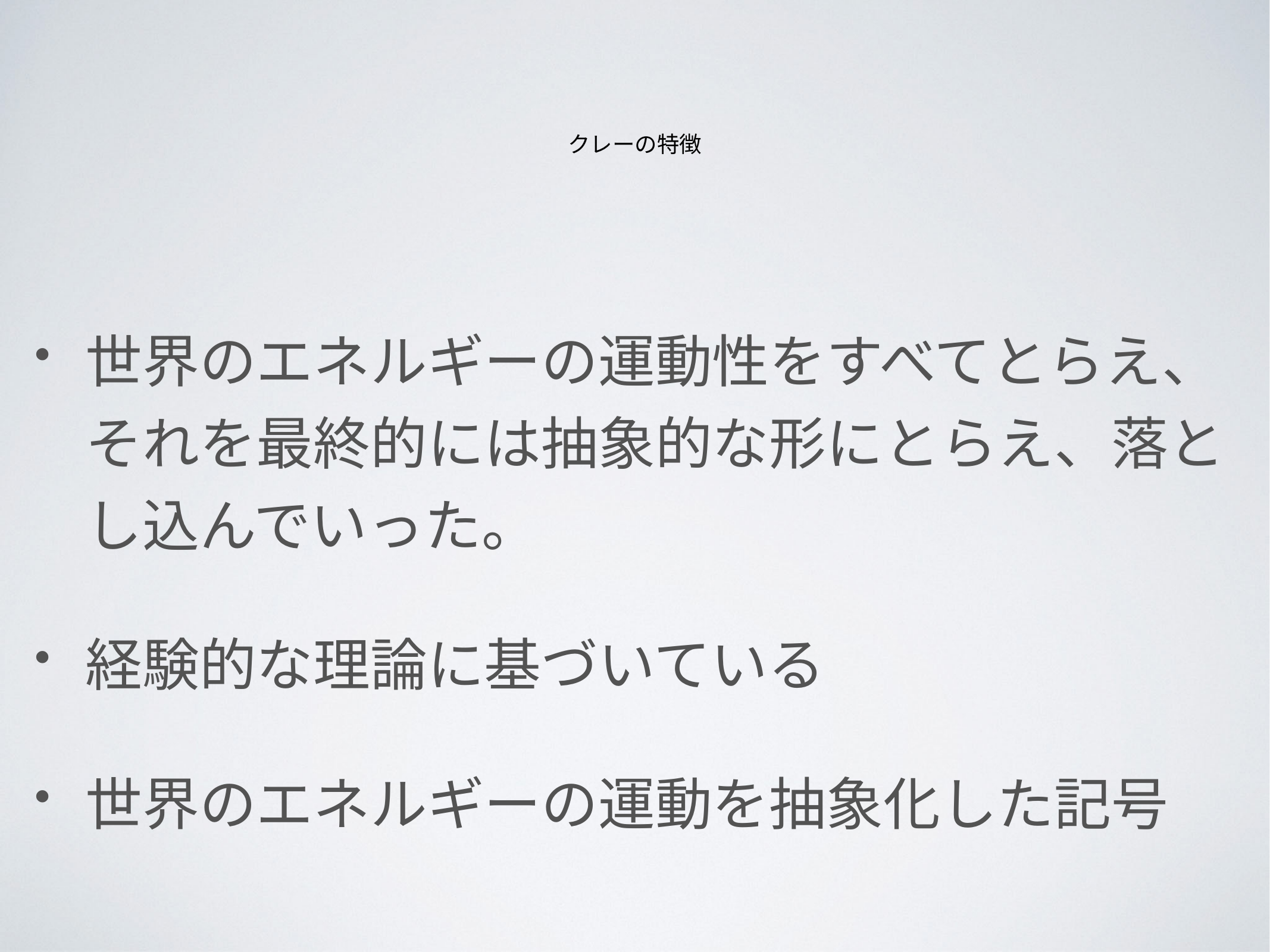

# クレーの特徴
世界のエネルギーの運動性をすべてとらえ、それを最終的には抽象的な形にとらえ、落とし込んでいった。
経験的な理論に基づいている
世界のエネルギーの運動を抽象化した記号